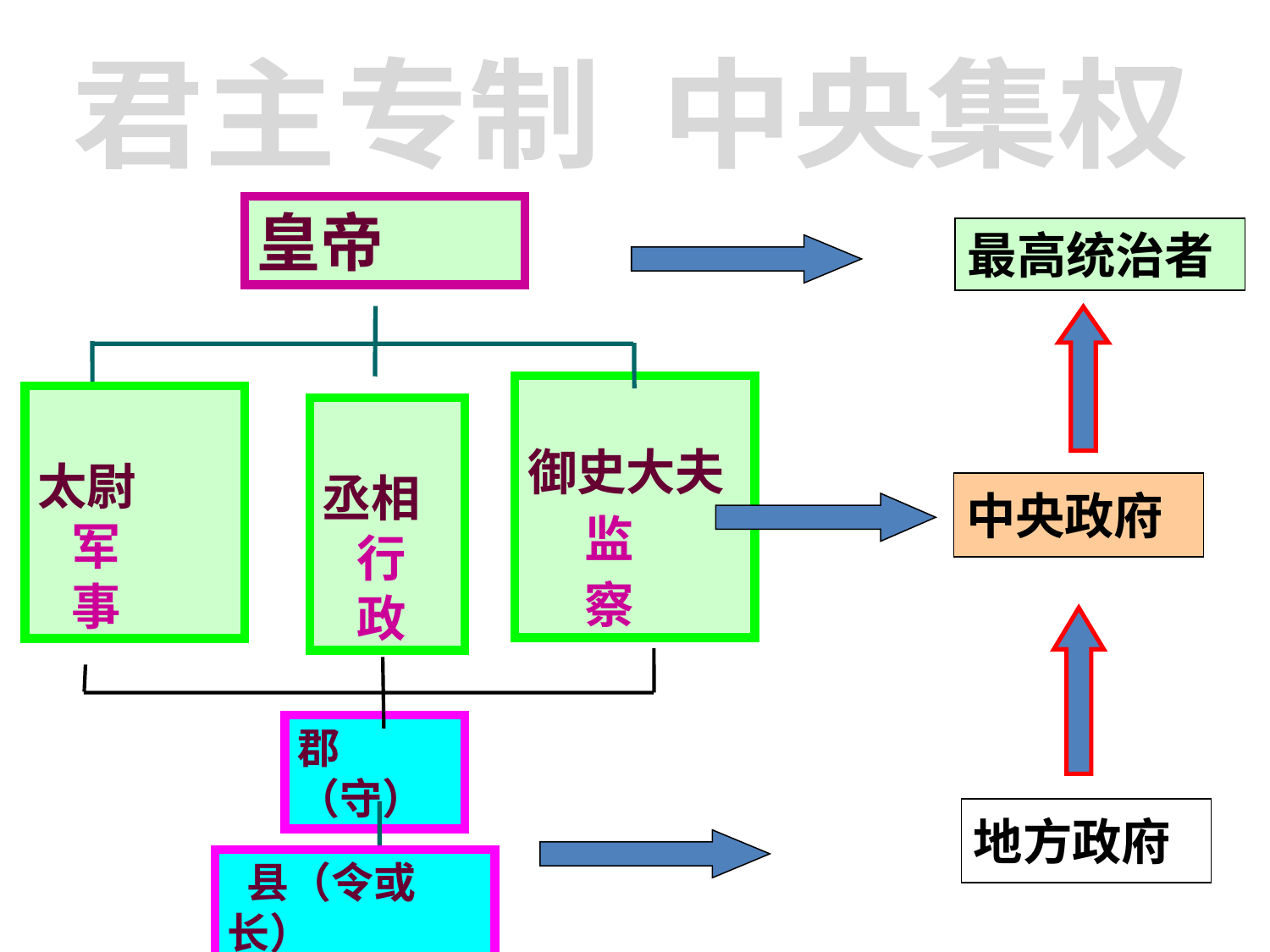

君主专制  中央集权
皇帝
最高统治者

御史大夫
    监
    察

太尉
  军
  事

丞相
  行
  政
中央政府

郡（守）
地方政府

 县（令或长）